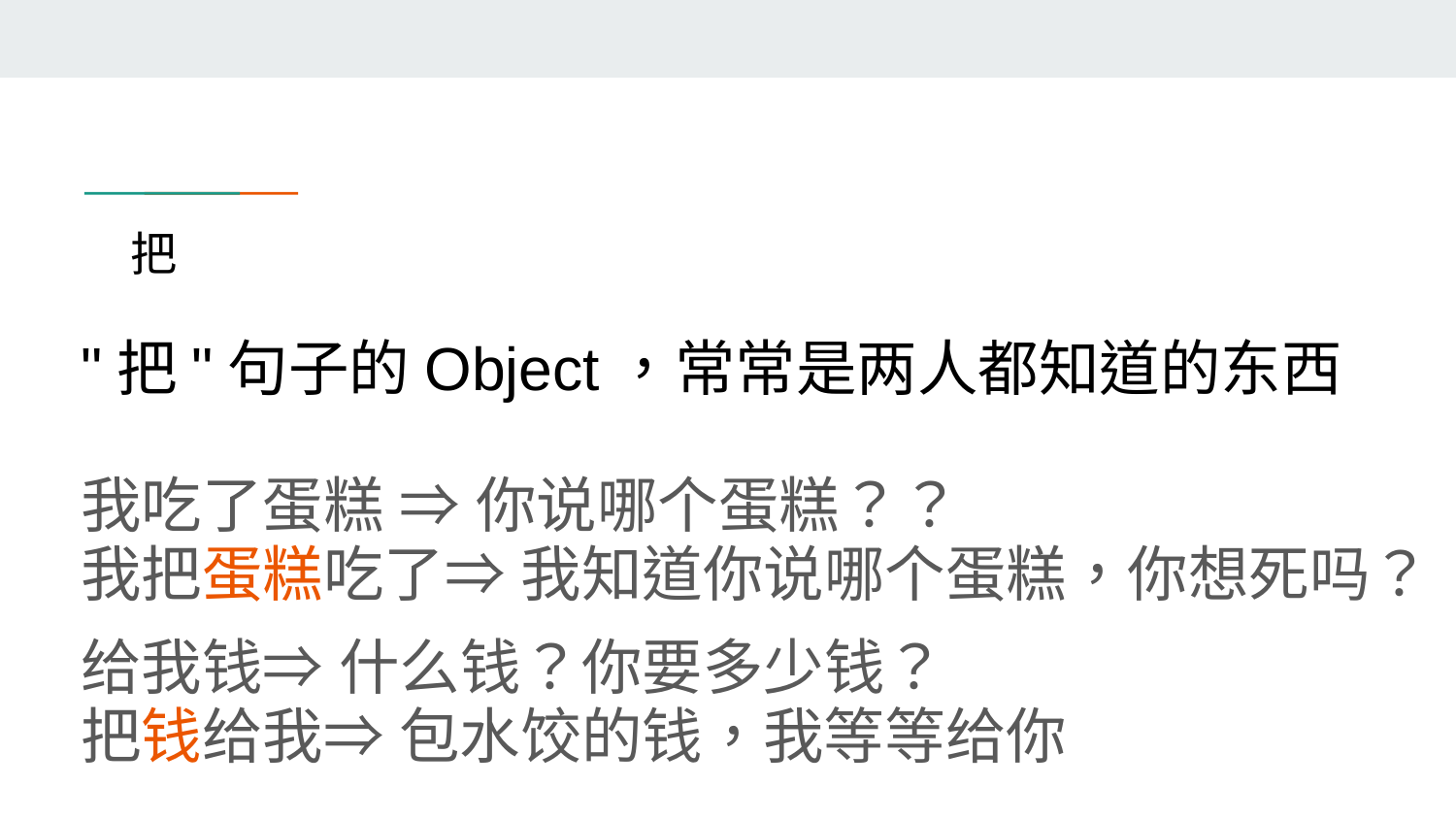

# 把
"把"句子的Object，常常是两人都知道的东西
我吃了蛋糕 ⇒ 你说哪个蛋糕？？
我把蛋糕吃了⇒ 我知道你说哪个蛋糕，你想死吗？
给我钱⇒ 什么钱？你要多少钱？
把钱给我⇒ 包水饺的钱，我等等给你